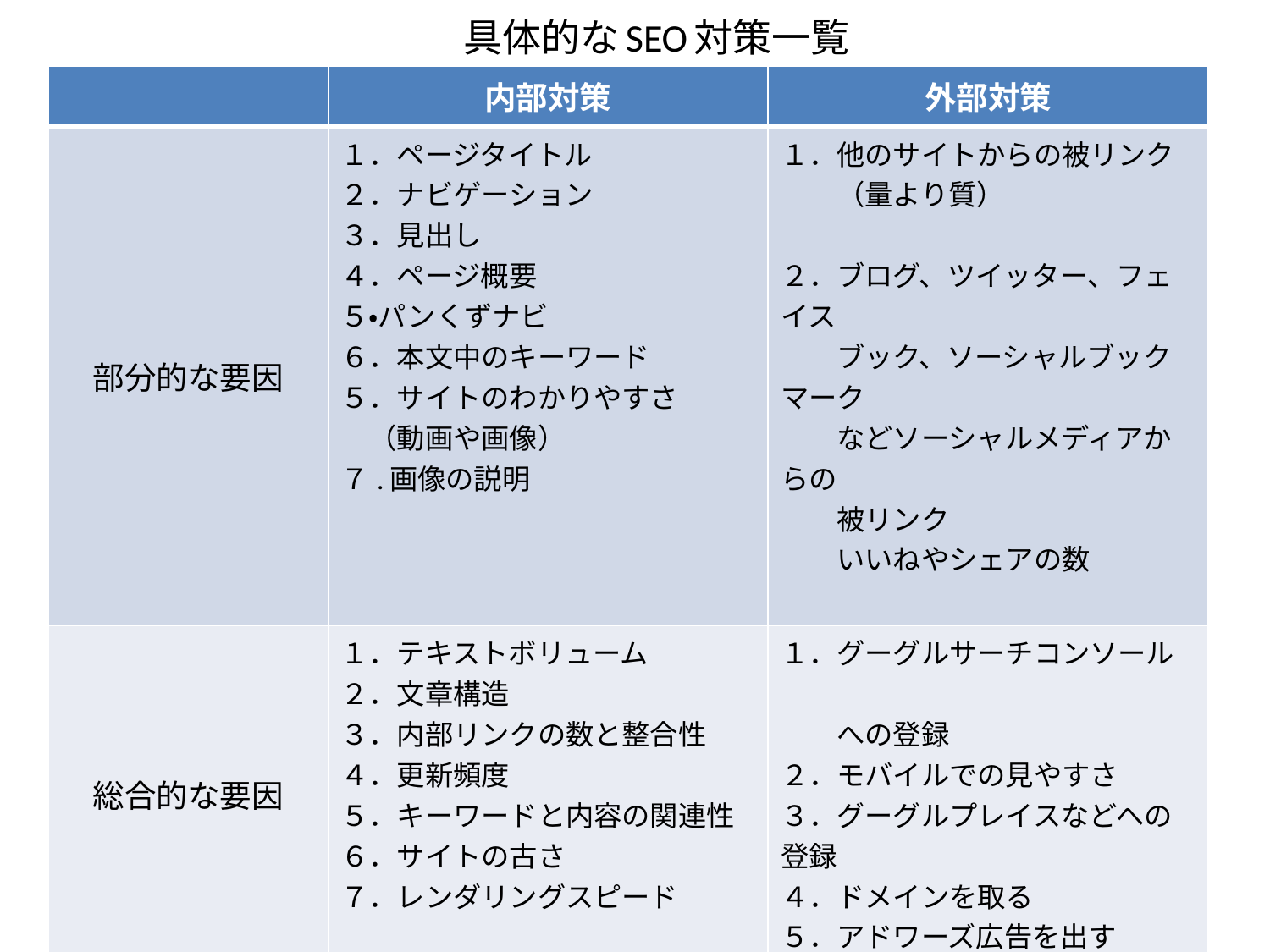

# 具体的なSEO対策一覧
|  | 内部対策 | 外部対策 |
| --- | --- | --- |
| 部分的な要因 | １．ページタイトル ２．ナビゲーション ３．見出し ４．ページ概要 ５・パンくずナビ ６．本文中のキーワード ５．サイトのわかりやすさ 　（動画や画像） ７.画像の説明 | １．他のサイトからの被リンク 　　（量より質） 　 ２．ブログ、ツイッター、フェイス 　　ブック、ソーシャルブックマーク　 　　などソーシャルメディアからの 　　被リンク 　　いいねやシェアの数 |
| 総合的な要因 | １．テキストボリューム ２．文章構造 ３．内部リンクの数と整合性 ４．更新頻度 ５．キーワードと内容の関連性 ６．サイトの古さ ７．レンダリングスピード | １．グーグルサーチコンソール　 　　への登録 ２．モバイルでの見やすさ ３．グーグルプレイスなどへの登録 ４．ドメインを取る ５．アドワーズ広告を出す |
| マイナス要因 | 不規則なキーワードの連呼、テキスト増加目的のミラーページ、隠し文字、その他スパム行為、ページダウン、フレームページ 不必要なタグやプログラム、重い動画、フラッシュ |  |